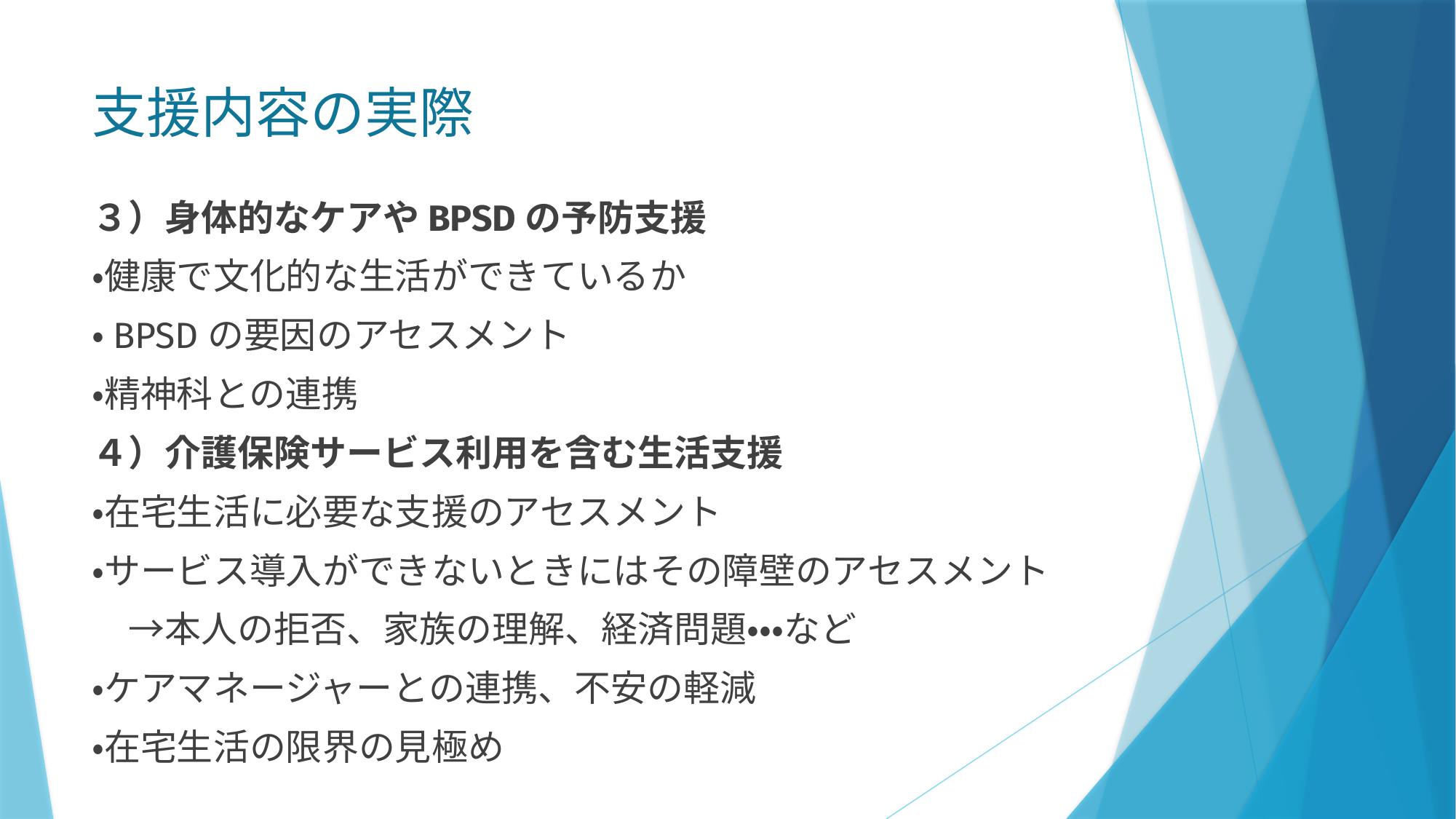

# 支援内容の実際
３）身体的なケアやBPSDの予防支援
・健康で文化的な生活ができているか
・BPSDの要因のアセスメント
・精神科との連携
４）介護保険サービス利用を含む生活支援
・在宅生活に必要な支援のアセスメント
・サービス導入ができないときにはその障壁のアセスメント
　→本人の拒否、家族の理解、経済問題・・・など
・ケアマネージャーとの連携、不安の軽減
・在宅生活の限界の見極め